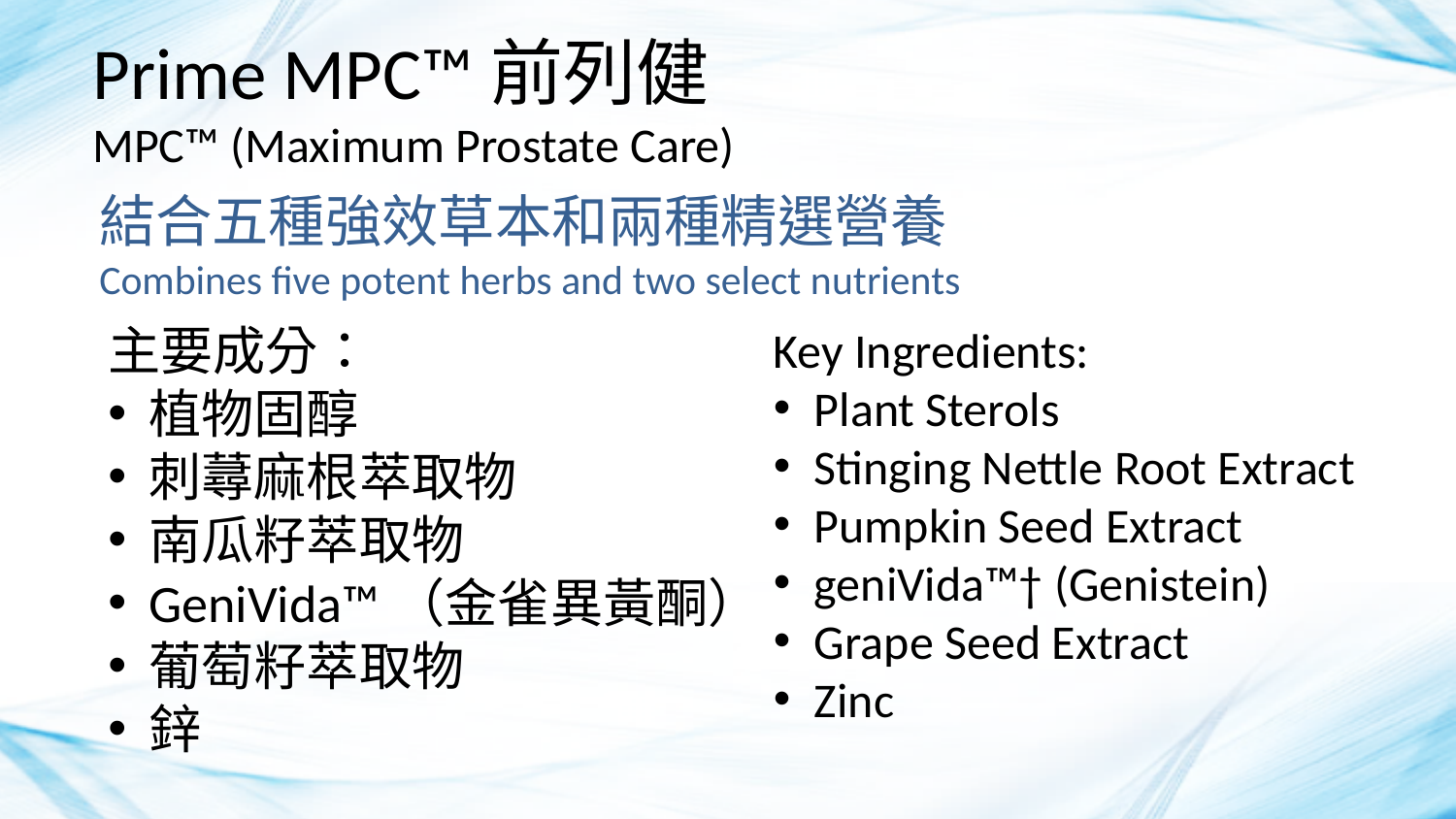

Prime MPC™前列健
MPC™ (Maximum Prostate Care)
結合五種強效草本和兩種精選營養
Combines five potent herbs and two select nutrients
主要成分：
植物固醇
刺蕁麻根萃取物
南瓜籽萃取物
GeniVida™（金雀異黃酮）
葡萄籽萃取物
鋅
Key Ingredients:
Plant Sterols
Stinging Nettle Root Extract
Pumpkin Seed Extract
geniVida™† (Genistein)
Grape Seed Extract
Zinc